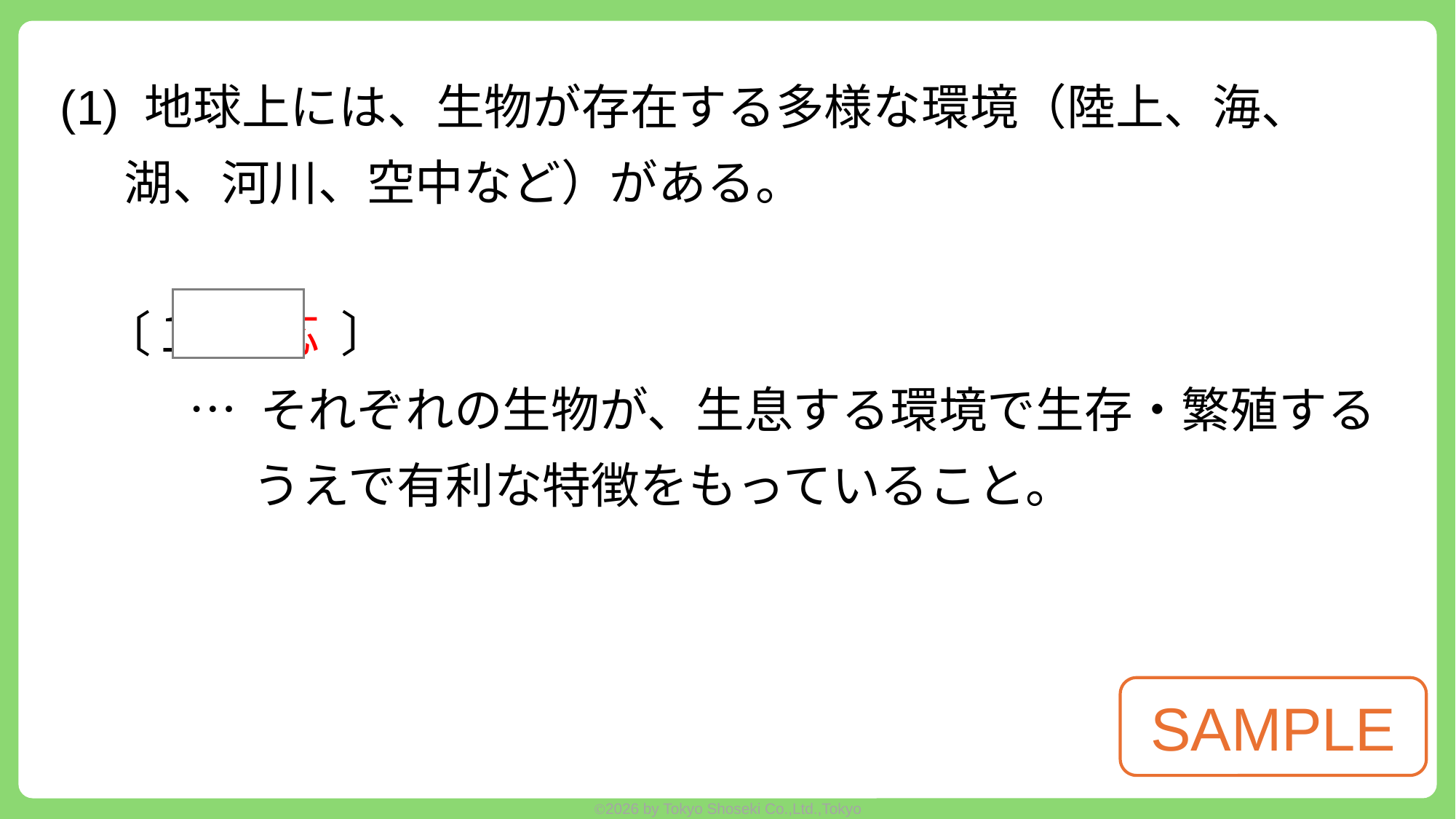

(1) 地球上には、生物が存在する多様な環境（陸上、海、湖、河川、空中など）がある。

〔１  適応  〕
… それぞれの生物が、生息する環境で生存・繁殖するうえで有利な特徴をもっていること。